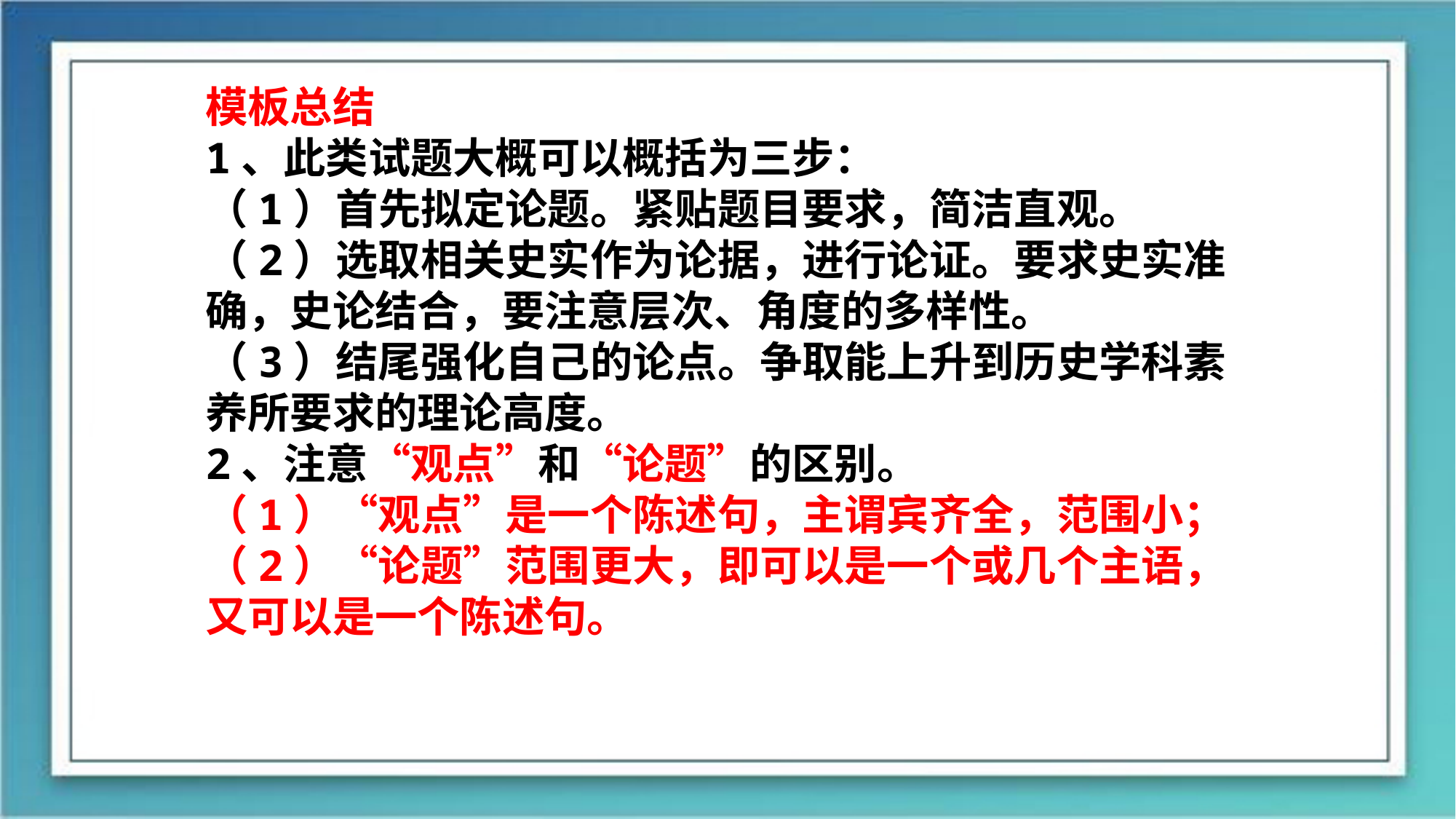

模板总结
1、此类试题大概可以概括为三步：
（1）首先拟定论题。紧贴题目要求，简洁直观。
（2）选取相关史实作为论据，进行论证。要求史实准确，史论结合，要注意层次、角度的多样性。
（3）结尾强化自己的论点。争取能上升到历史学科素养所要求的理论高度。
2、注意“观点”和“论题”的区别。
（1）“观点”是一个陈述句，主谓宾齐全，范围小；
（2）“论题”范围更大，即可以是一个或几个主语，又可以是一个陈述句。